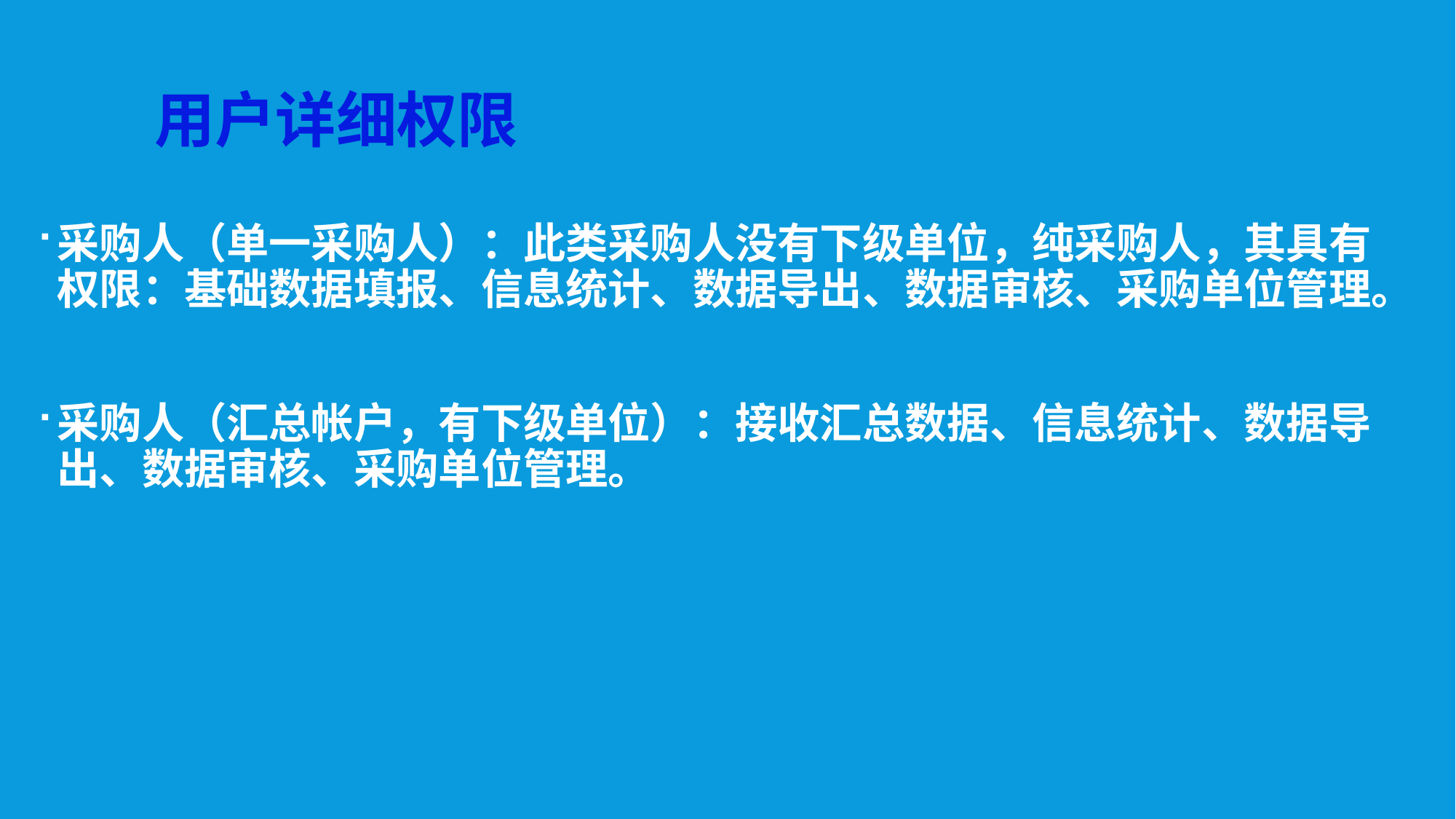

# 用户详细权限
采购人（单一采购人）：此类采购人没有下级单位，纯采购人，其具有  权限：基础数据填报、信息统计、数据导出、数据审核、采购单位管理。

采购人（汇总帐户，有下级单位）：接收汇总数据、信息统计、数据导出、数据审核、采购单位管理。